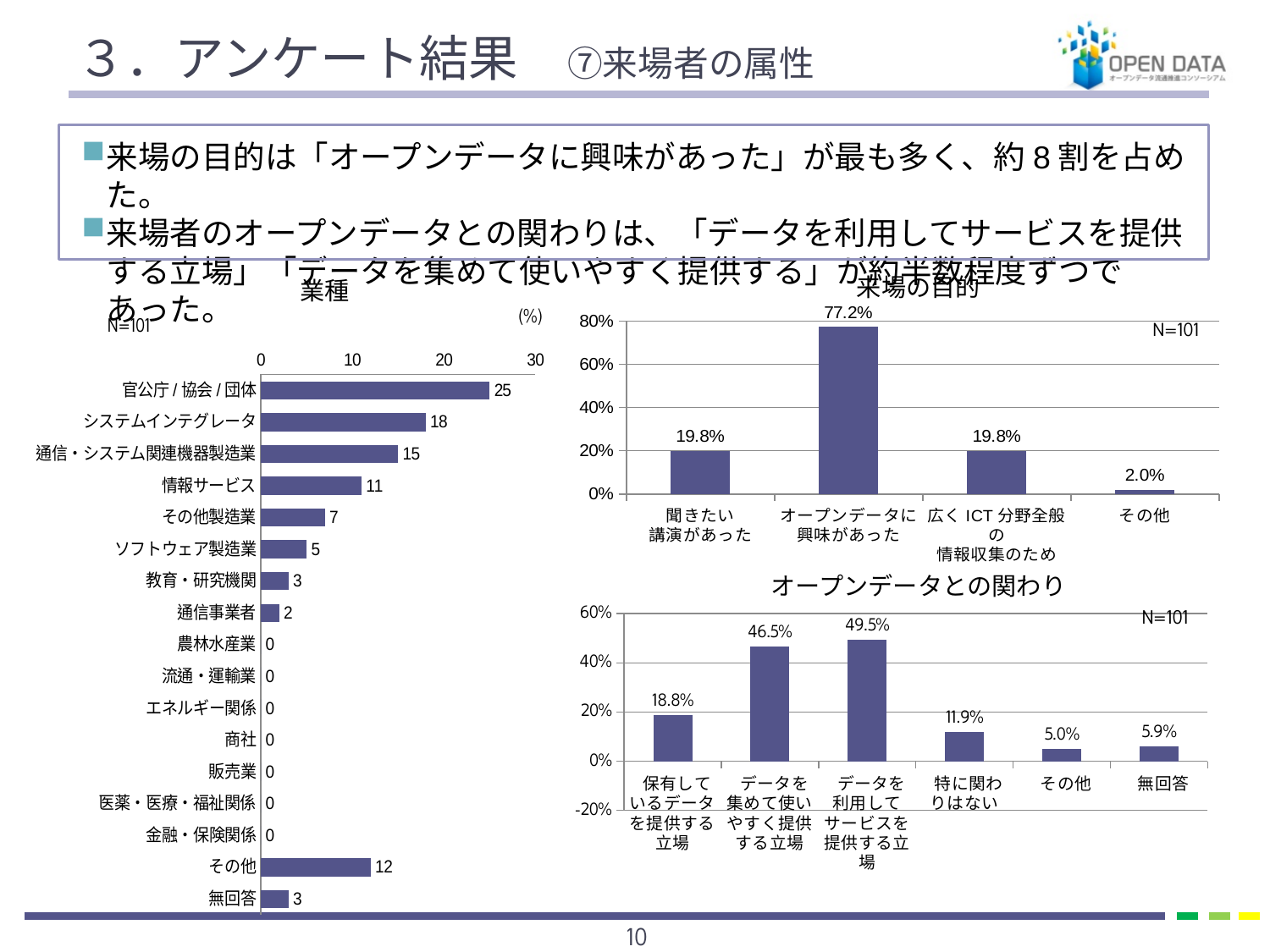

# ３．アンケート結果　⑦来場者の属性

来場の目的は「オープンデータに興味があった」が最も多く、約8割を占めた。
来場者のオープンデータとの関わりは、「データを利用してサービスを提供する立場」「データを集めて使いやすく提供する」が約半数程度ずつであった。
来場の目的
業種

### Chart

| Category |  |
|---|---|
| 官公庁/協会/団体 | 25.0 |
| システムインテグレータ | 18.0 |
| 通信・システム関連機器製造業 | 15.0 |
| 情報サービス | 11.0 |
| その他製造業 | 7.0 |
| ソフトウェア製造業 | 5.0 |
| 教育・研究機関 | 3.0 |
| 通信事業者 | 2.0 |
| 農林水産業 | 0.0 |
| 流通・運輸業 | 0.0 |
| エネルギー関係 | 0.0 |
| 商社 | 0.0 |
| 販売業 | 0.0 |
| 医薬・医療・福祉関係 | 0.0 |
| 金融・保険関係 | 0.0 |
| その他 | 12.0 |
| 無回答 | 3.0 |

### Chart

| Category |  |
|---|---|
| 聞きたい
講演があった | 0.19801980198019803 |
| オープンデータに
興味があった | 0.7722772277227723 |
| 広くICT分野全般の
情報収集のため | 0.19801980198019803 |
| その他 | 0.019801980198019802 |
オープンデータとの関わり

### Chart

| Category |  |
|---|---|
|  保有しているデータを提供する立場 | 0.18811881188118812 |
|  データを集めて使いやすく提供する立場 | 0.46534653465346537 |
|  データを利用してサービスを提供する立場 | 0.49504950495049505 |
|  特に関わりはない | 0.1188118811881188 |
|  その他 | 0.04950495049504951 |
|  無回答 | 0.0594059405940594 |
10